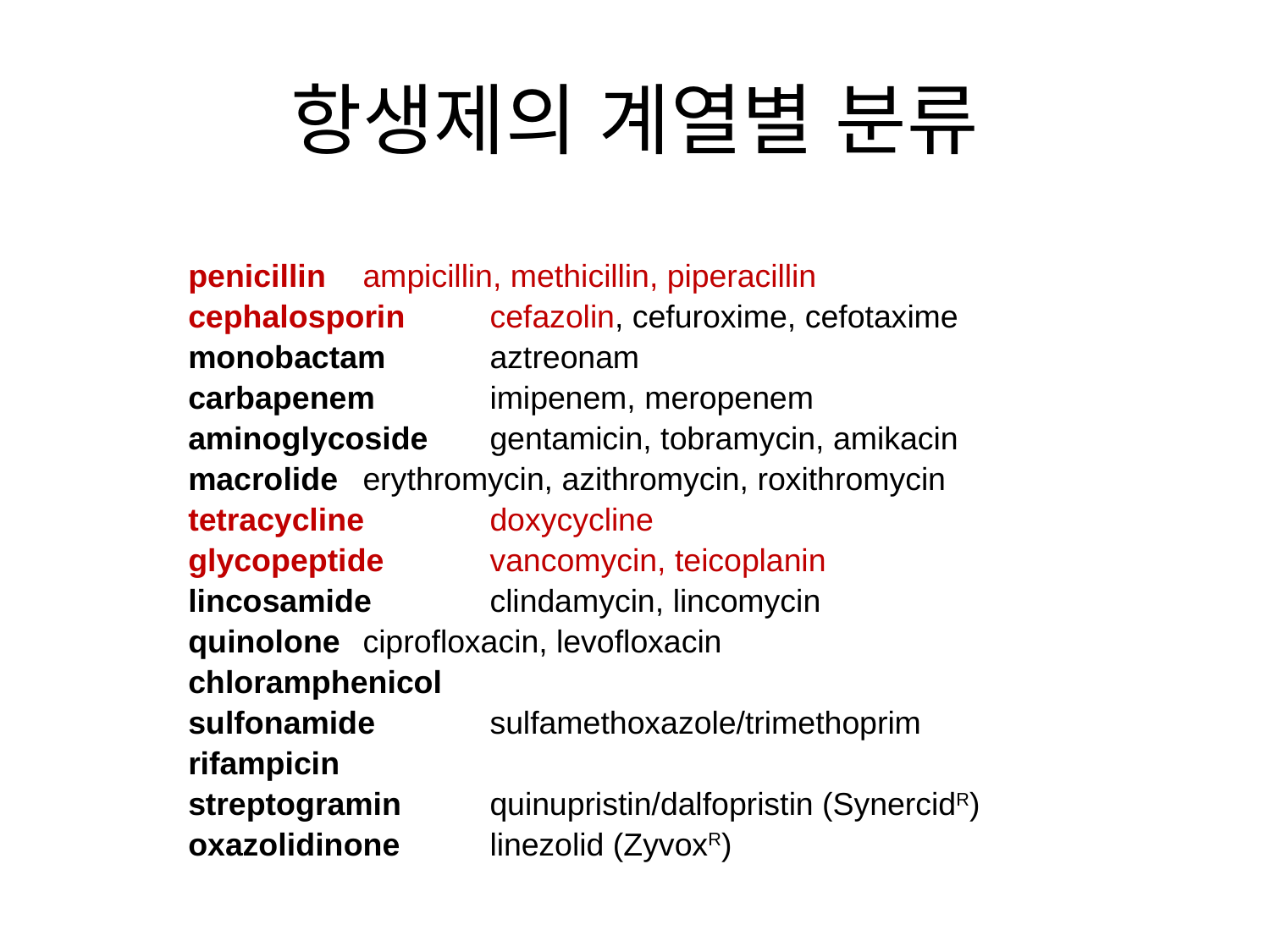

# 항생제의 계열별 분류
penicillin 	ampicillin, methicillin, piperacillin
cephalosporin 	cefazolin, cefuroxime, cefotaxime
monobactam 	aztreonam
carbapenem 	imipenem, meropenem
aminoglycoside 	gentamicin, tobramycin, amikacin
macrolide 	erythromycin, azithromycin, roxithromycin
tetracycline 	doxycycline
glycopeptide 	vancomycin, teicoplanin
lincosamide 	clindamycin, lincomycin
quinolone 	ciprofloxacin, levofloxacin
chloramphenicol
sulfonamide 	sulfamethoxazole/trimethoprim
rifampicin
streptogramin 	quinupristin/dalfopristin (SynercidR)
oxazolidinone 	linezolid (ZyvoxR)